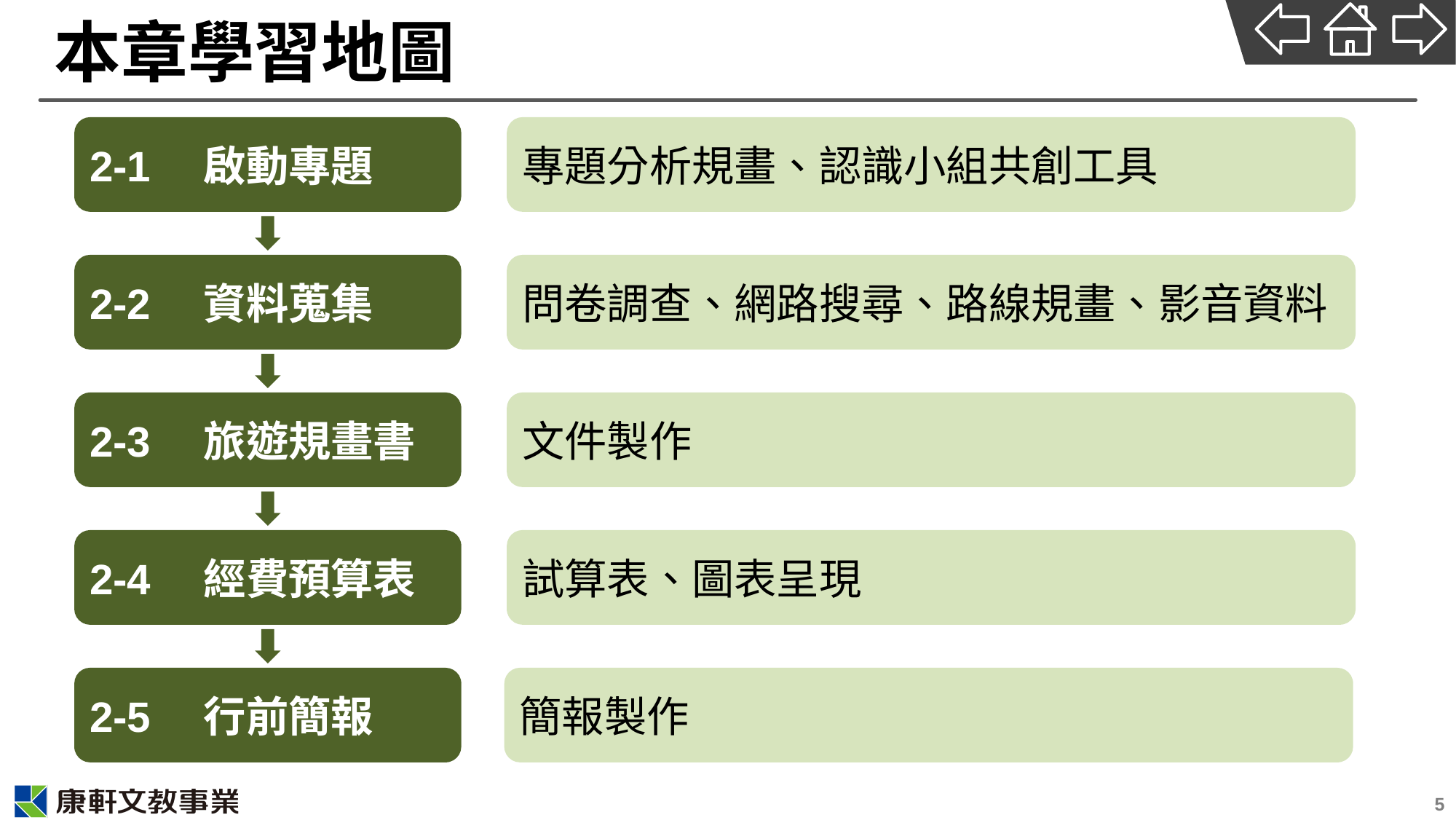

# 本章學習地圖
專題分析規畫、認識小組共創工具
2-1　啟動專題

問卷調查、網路搜尋、路線規畫、影音資料
2-2　資料蒐集

文件製作
2-3　旅遊規畫書

試算表、圖表呈現
2-4　經費預算表

簡報製作
2-5　行前簡報
5